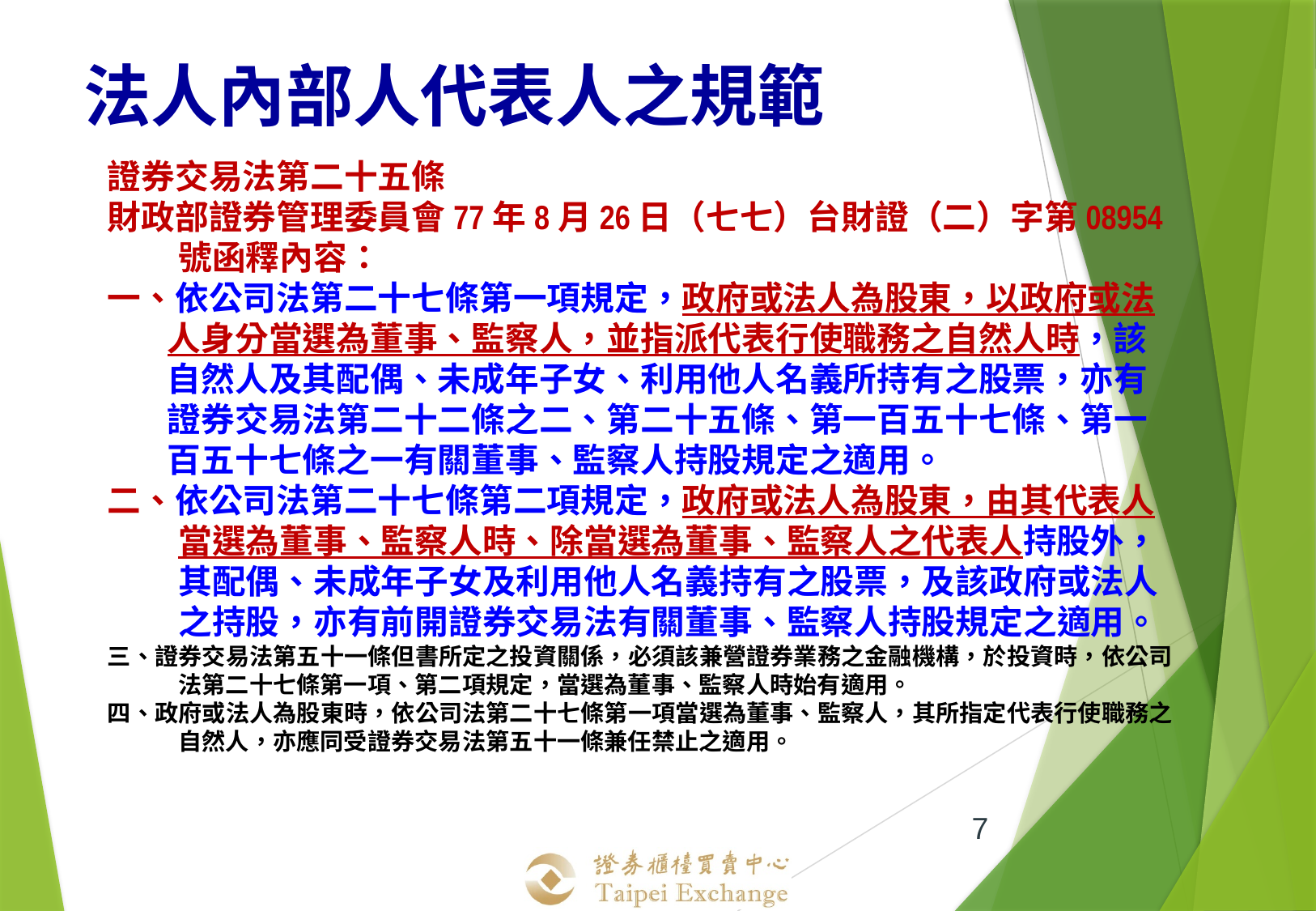

法人內部人代表人之規範
證券交易法第二十五條
財政部證券管理委員會77年8月26日（七七）台財證（二）字第08954號函釋內容：
一、依公司法第二十七條第一項規定，政府或法人為股東，以政府或法人身分當選為董事、監察人，並指派代表行使職務之自然人時，該自然人及其配偶、未成年子女、利用他人名義所持有之股票，亦有證券交易法第二十二條之二、第二十五條、第一百五十七條、第一百五十七條之一有關董事、監察人持股規定之適用。
二、依公司法第二十七條第二項規定，政府或法人為股東，由其代表人當選為董事、監察人時、除當選為董事、監察人之代表人持股外，其配偶、未成年子女及利用他人名義持有之股票，及該政府或法人之持股，亦有前開證券交易法有關董事、監察人持股規定之適用。
三、證券交易法第五十一條但書所定之投資關係，必須該兼營證券業務之金融機構，於投資時，依公司法第二十七條第一項、第二項規定，當選為董事、監察人時始有適用。
四、政府或法人為股東時，依公司法第二十七條第一項當選為董事、監察人，其所指定代表行使職務之自然人，亦應同受證券交易法第五十一條兼任禁止之適用。

7